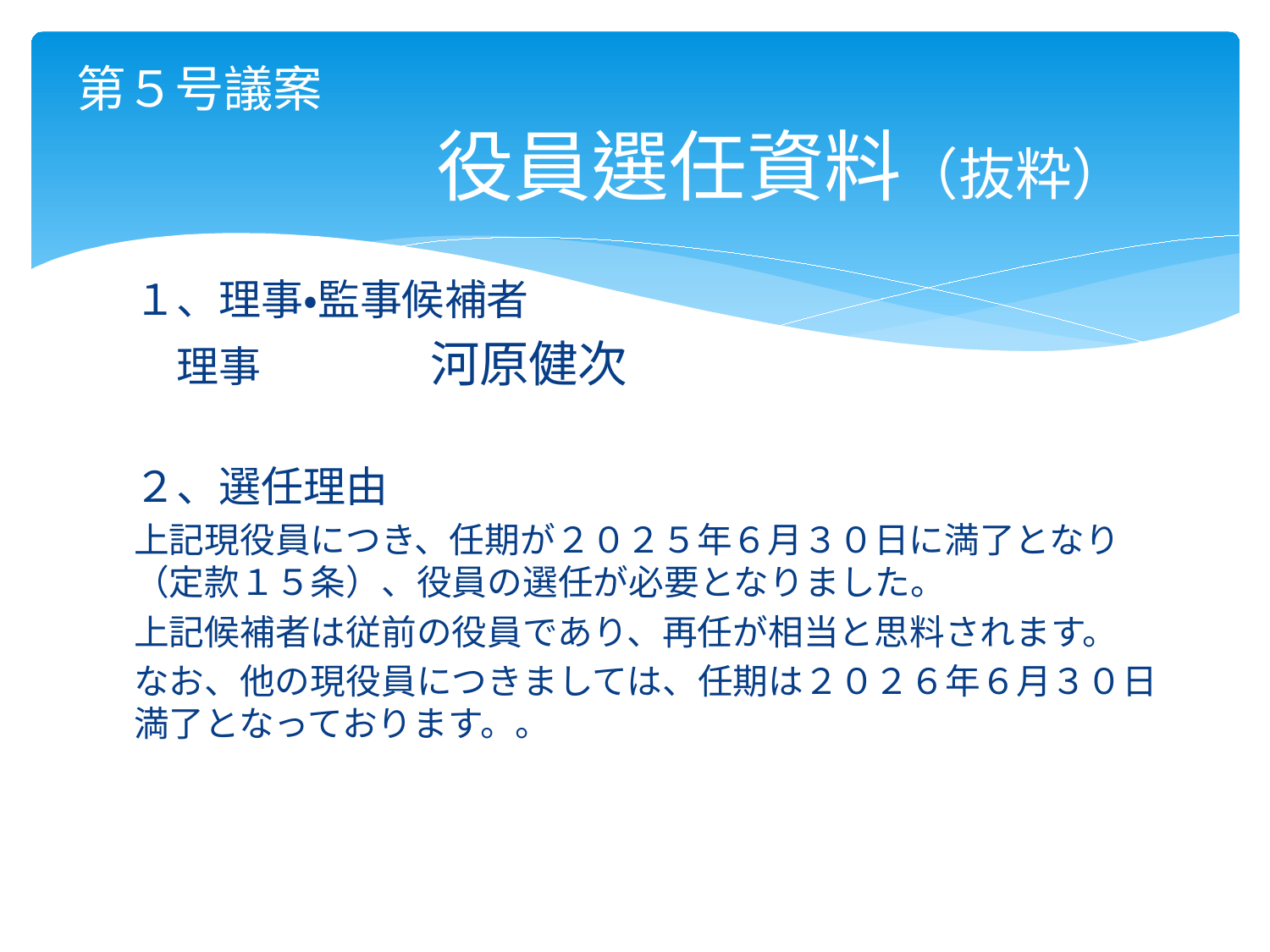

# 第５号議案 　　　役員選任資料（抜粋）
１、理事・監事候補者
　理事	　河原健次

２、選任理由
上記現役員につき、任期が２０２５年６月３０日に満了となり（定款１５条）、役員の選任が必要となりました。
上記候補者は従前の役員であり、再任が相当と思料されます。
なお、他の現役員につきましては、任期は２０２６年６月３０日満了となっております。。